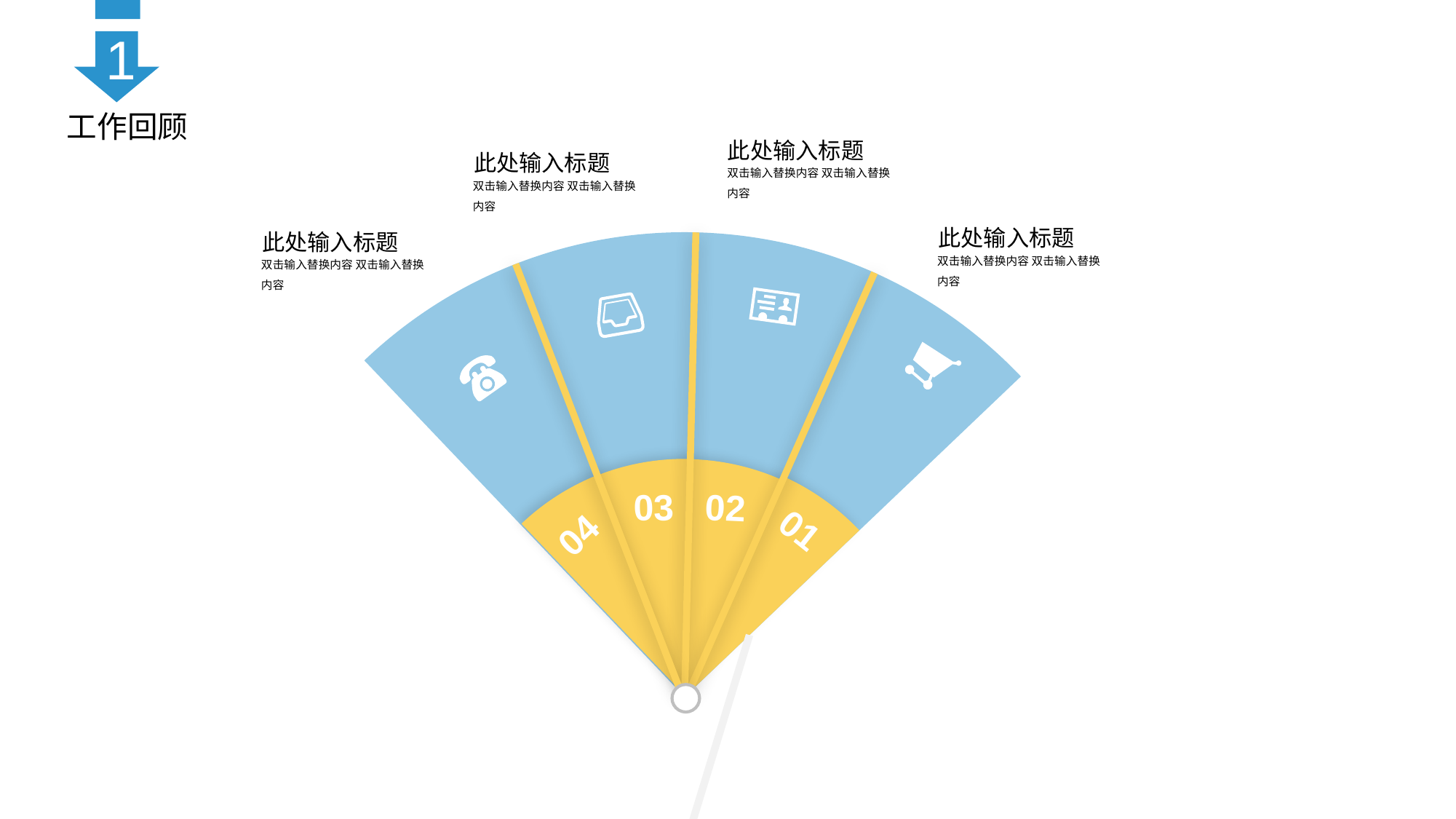

1
工作回顾
此处输入标题
双击输入替换内容 双击输入替换内容

04

02
03

01
此处输入标题
双击输入替换内容 双击输入替换内容
此处输入标题
双击输入替换内容 双击输入替换内容
此处输入标题
双击输入替换内容 双击输入替换内容